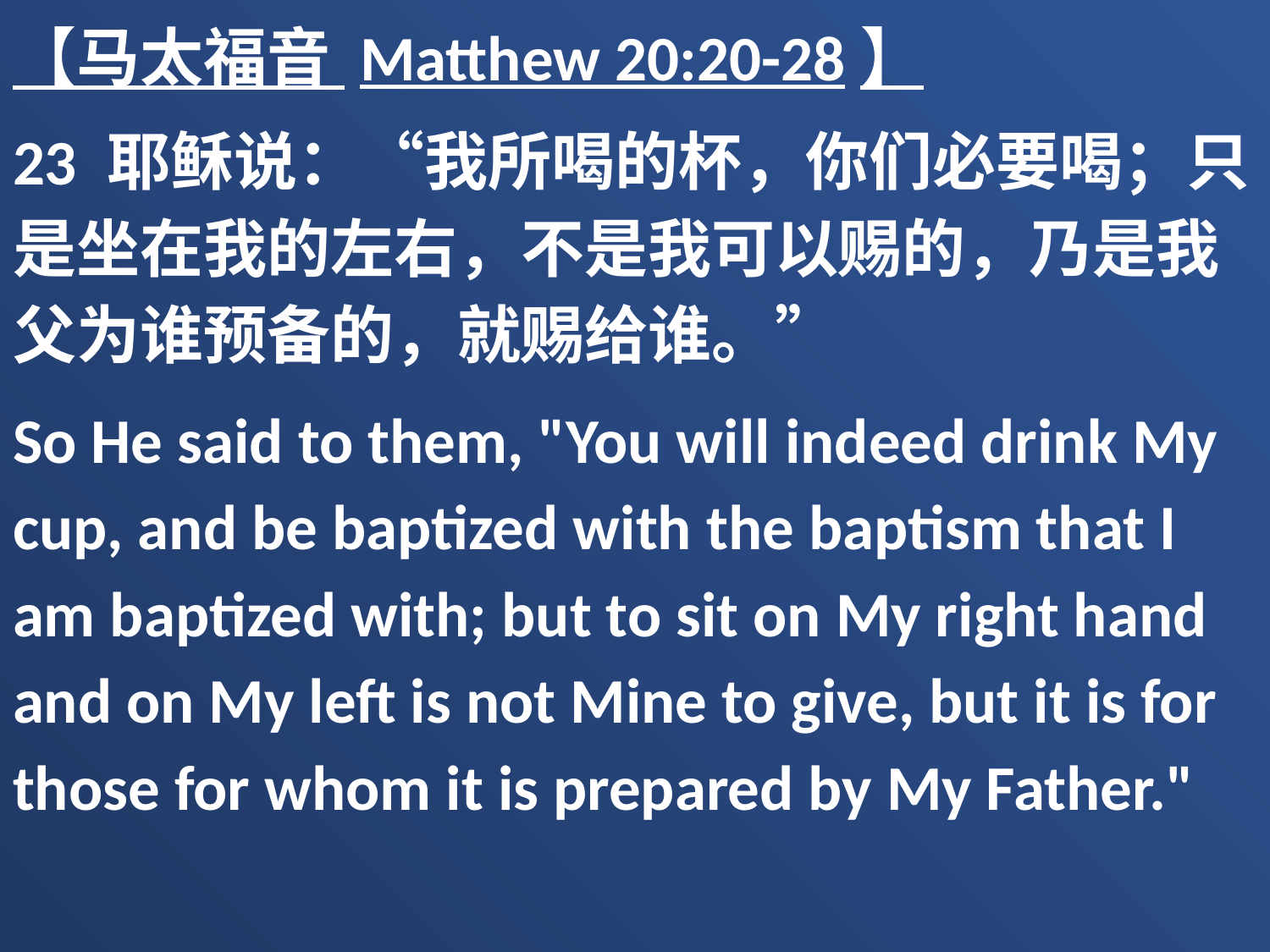

【马太福音 Matthew 20:20-28】
23 耶稣说：“我所喝的杯，你们必要喝；只是坐在我的左右，不是我可以赐的，乃是我父为谁预备的，就赐给谁。”
So He said to them, "You will indeed drink My cup, and be baptized with the baptism that I am baptized with; but to sit on My right hand and on My left is not Mine to give, but it is for those for whom it is prepared by My Father."